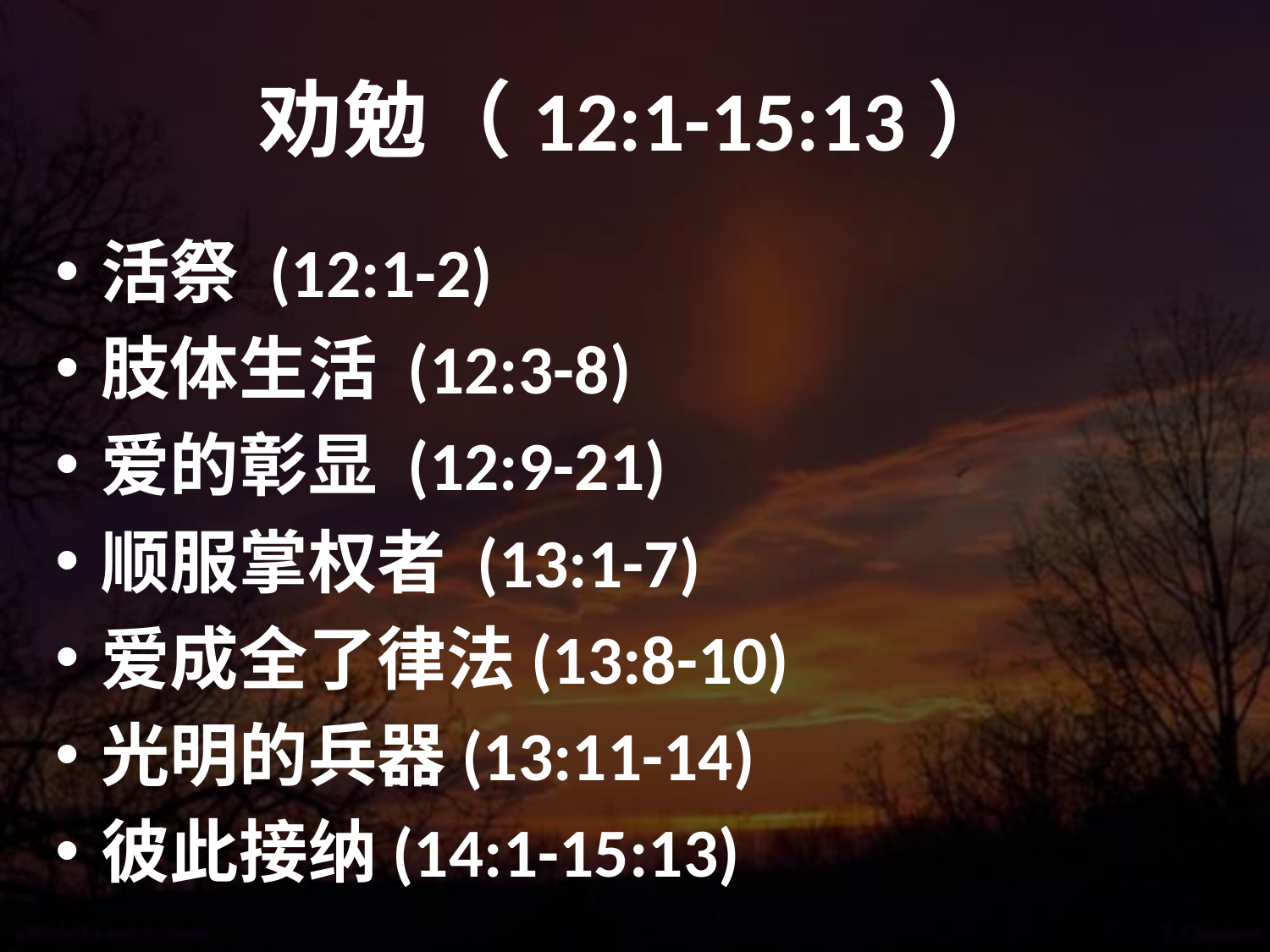

# 劝勉（12:1-15:13）
活祭 (12:1-2)
肢体生活 (12:3-8)
爱的彰显 (12:9-21)
顺服掌权者 (13:1-7)
爱成全了律法(13:8-10)
光明的兵器(13:11-14)
彼此接纳(14:1-15:13)